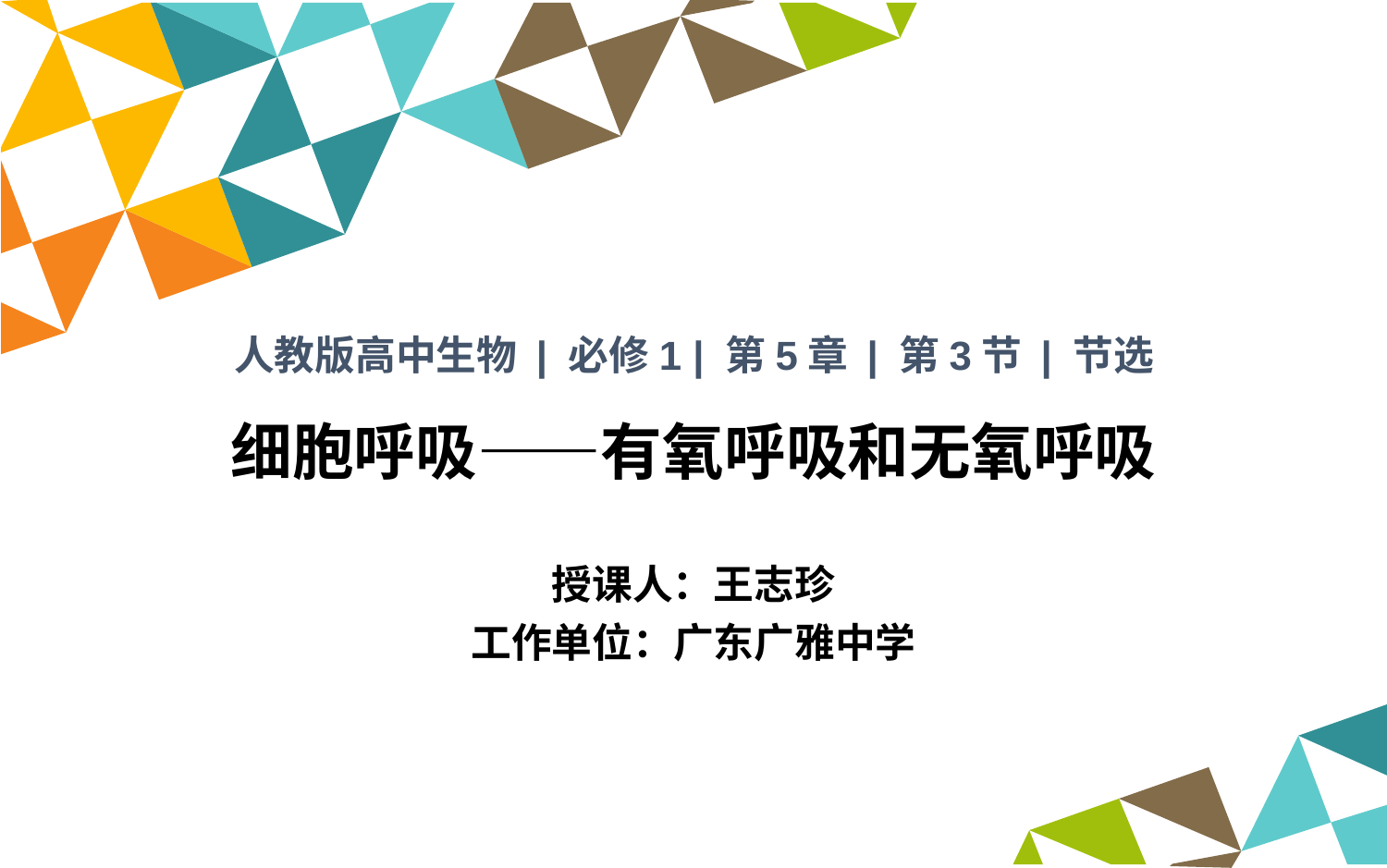

人教版高中生物 | 必修1 | 第5章 | 第3节 | 节选
细胞呼吸——有氧呼吸和无氧呼吸
授课人：王志珍
工作单位：广东广雅中学